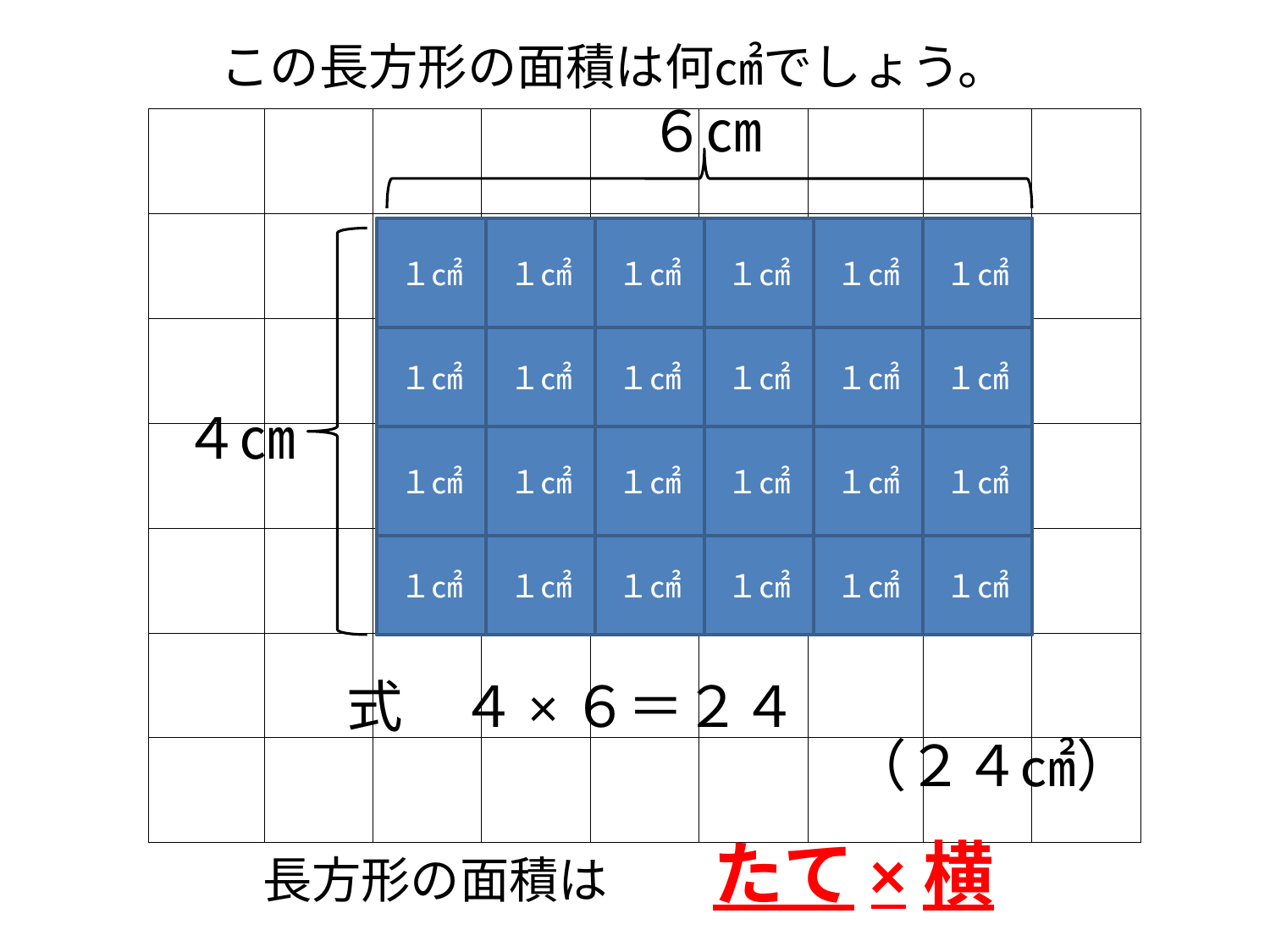

この長方形の面積は何㎠でしょう。
６㎝
|  |  |  |  |  |  |  |  |  |
| --- | --- | --- | --- | --- | --- | --- | --- | --- |
|  |  |  |  |  |  |  |  |  |
|  |  |  |  |  |  |  |  |  |
|  |  |  |  |  |  |  |  |  |
|  |  |  |  |  |  |  |  |  |
|  |  |  |  |  |  |  |  |  |
|  |  |  |  |  |  |  |  |  |

１㎠
１㎠
１㎠
１㎠
１㎠
１㎠
１㎠
１㎠
１㎠
１㎠
１㎠
１㎠
１㎠
１㎠
１㎠
１㎠
１㎠
１㎠
１㎠
１㎠
１㎠

１㎠
４㎝
１㎠
１㎠
式　４×６＝２４
（２４㎠）
たて×横
長方形の面積は